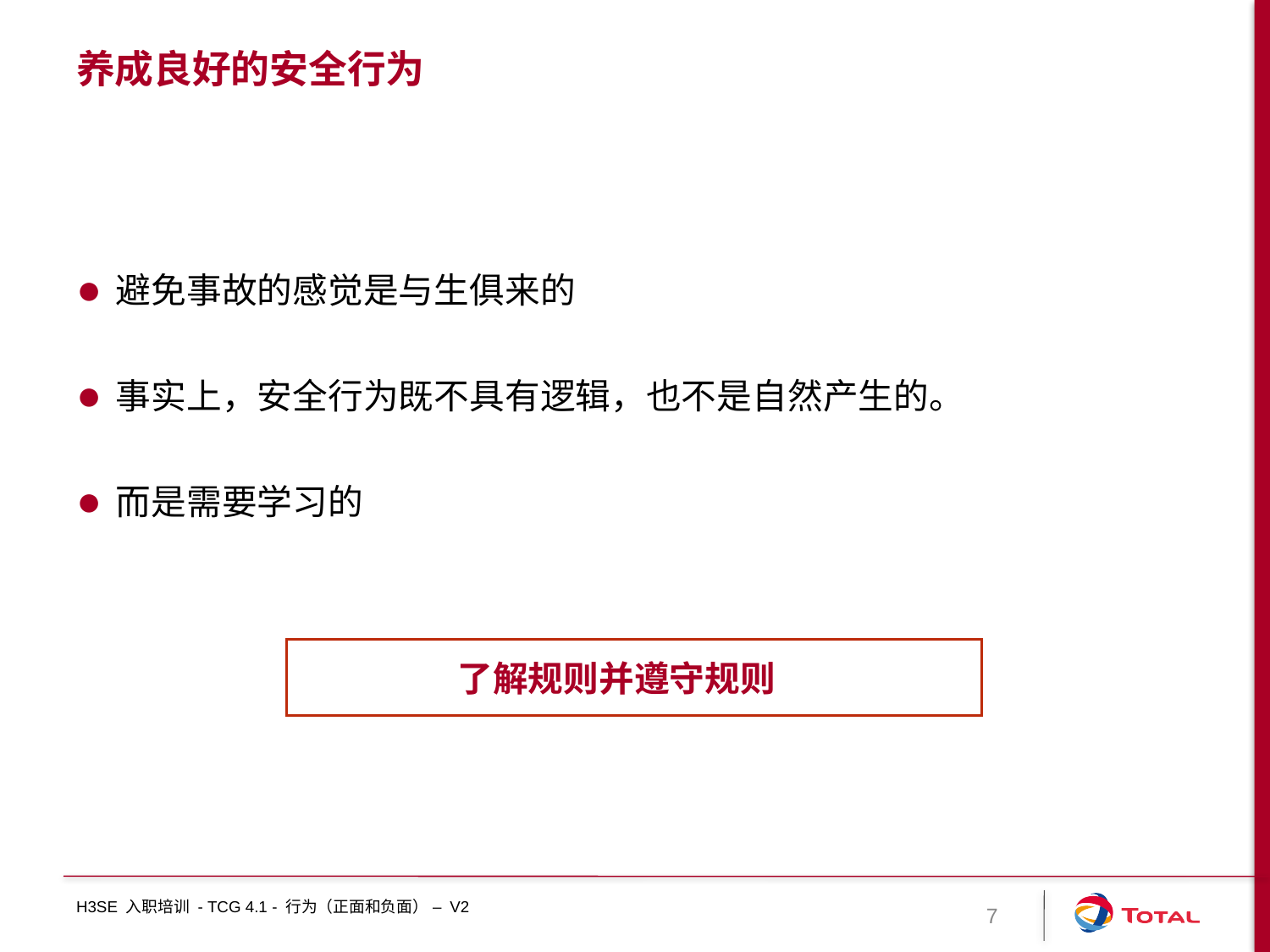

# 养成良好的安全行为

避免事故的感觉是与生俱来的

事实上，安全行为既不具有逻辑，也不是自然产生的。

而是需要学习的

了解规则并遵守规则

H3SE 入职培训 - TCG 4.1 - 行为（正面和负面） – V2
7